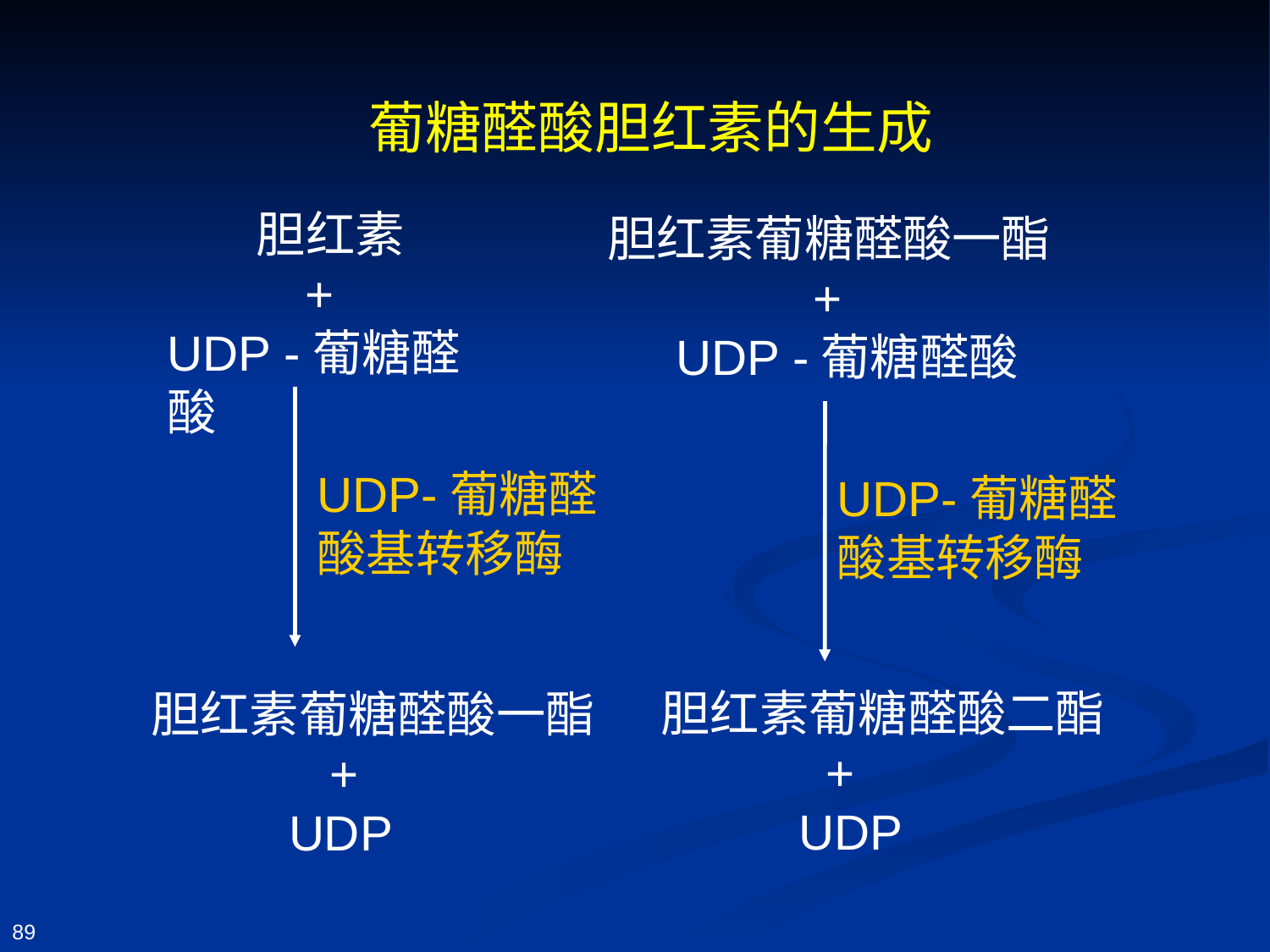

葡糖醛酸胆红素的生成
       胆红素
          +
UDP -葡糖醛酸
胆红素葡糖醛酸一酯
               +
     UDP -葡糖醛酸
UDP-葡糖醛酸基转移酶
UDP-葡糖醛酸基转移酶

胆红素葡糖醛酸二酯
            +
          UDP
胆红素葡糖醛酸一酯
             +
          UDP
89